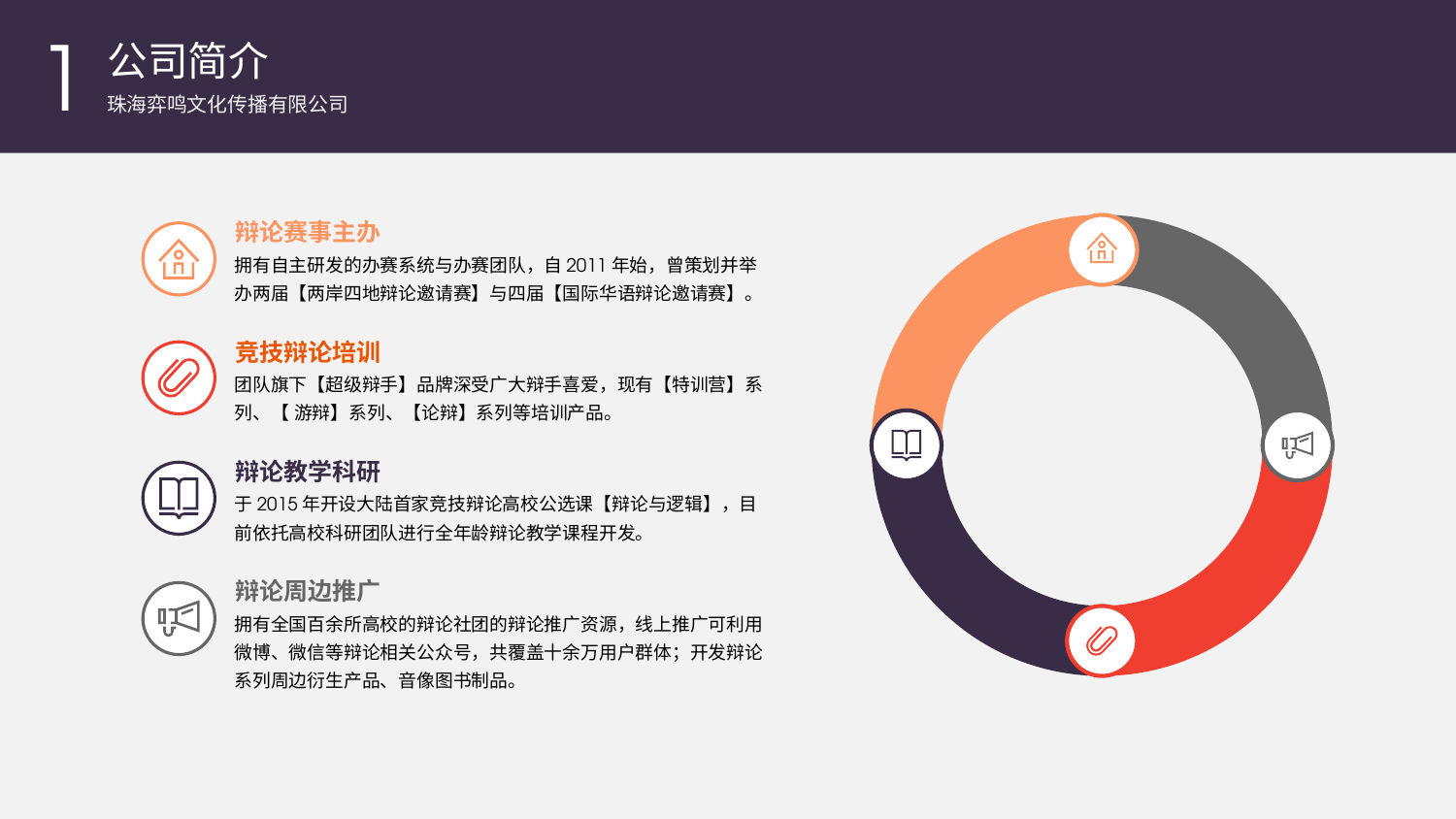

1
公司简介
珠海弈鸣文化传播有限公司
辩论赛事主办

拥有自主研发的办赛系统与办赛团队，自2011年始，曾策划并举办两届【两岸四地辩论邀请赛】与四届【国际华语辩论邀请赛】。
竞技辩论培训

团队旗下【超级辩手】品牌深受广大辩手喜爱，现有【特训营】系列、【 游辩】系列、【论辩】系列等培训产品。

辩论教学科研

于2015年开设大陆首家竞技辩论高校公选课【辩论与逻辑】，目前依托高校科研团队进行全年龄辩论教学课程开发。
辩论周边推广

拥有全国百余所高校的辩论社团的辩论推广资源，线上推广可利用微博、微信等辩论相关公众号，共覆盖十余万用户群体；开发辩论系列周边衍生产品、音像图书制品。